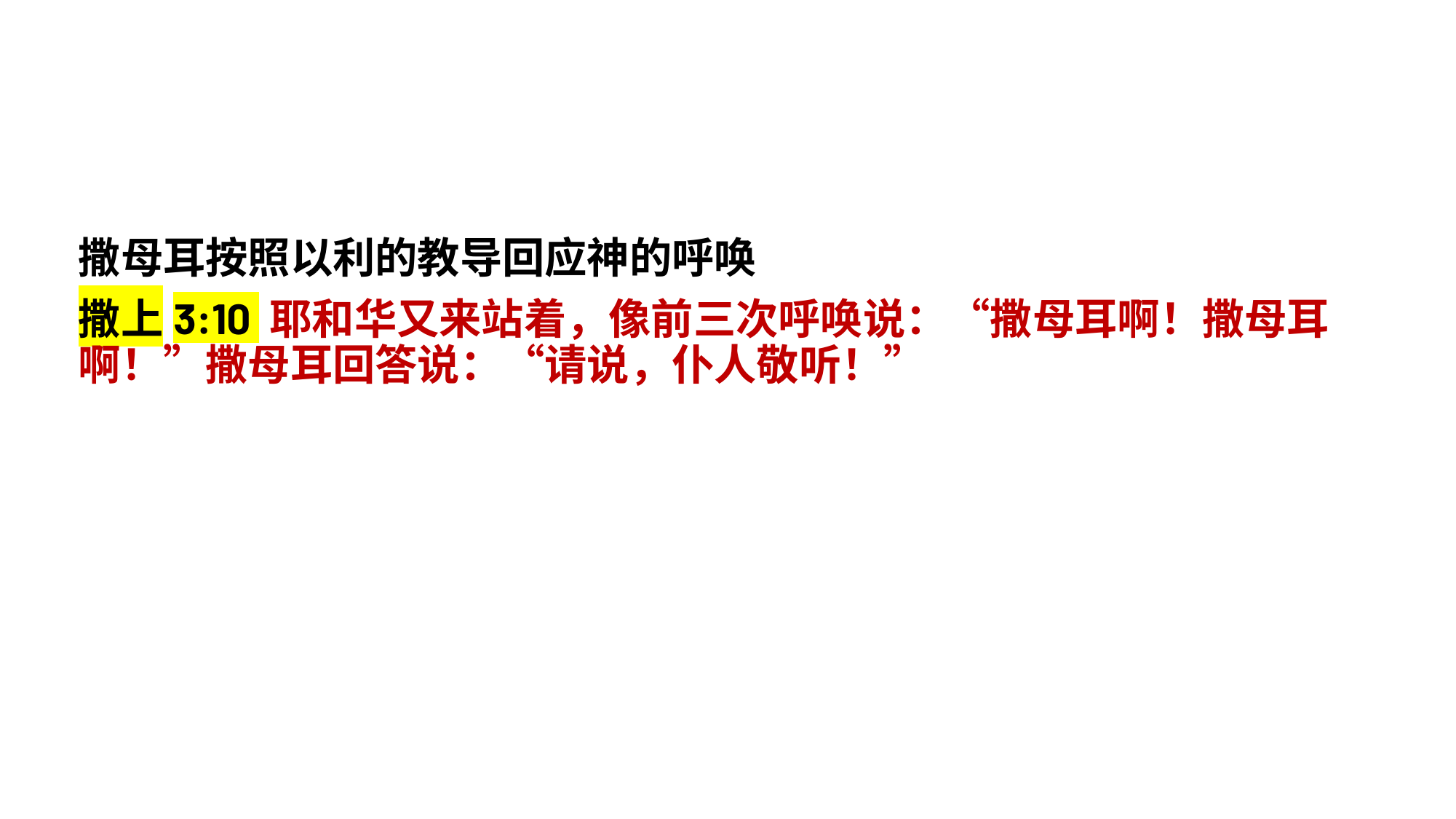

撒母耳按照以利的教导回应神的呼唤
撒上3:10 耶和华又来站着，像前三次呼唤说：“撒母耳啊！撒母耳啊！”撒母耳回答说：“请说，仆人敬听！”